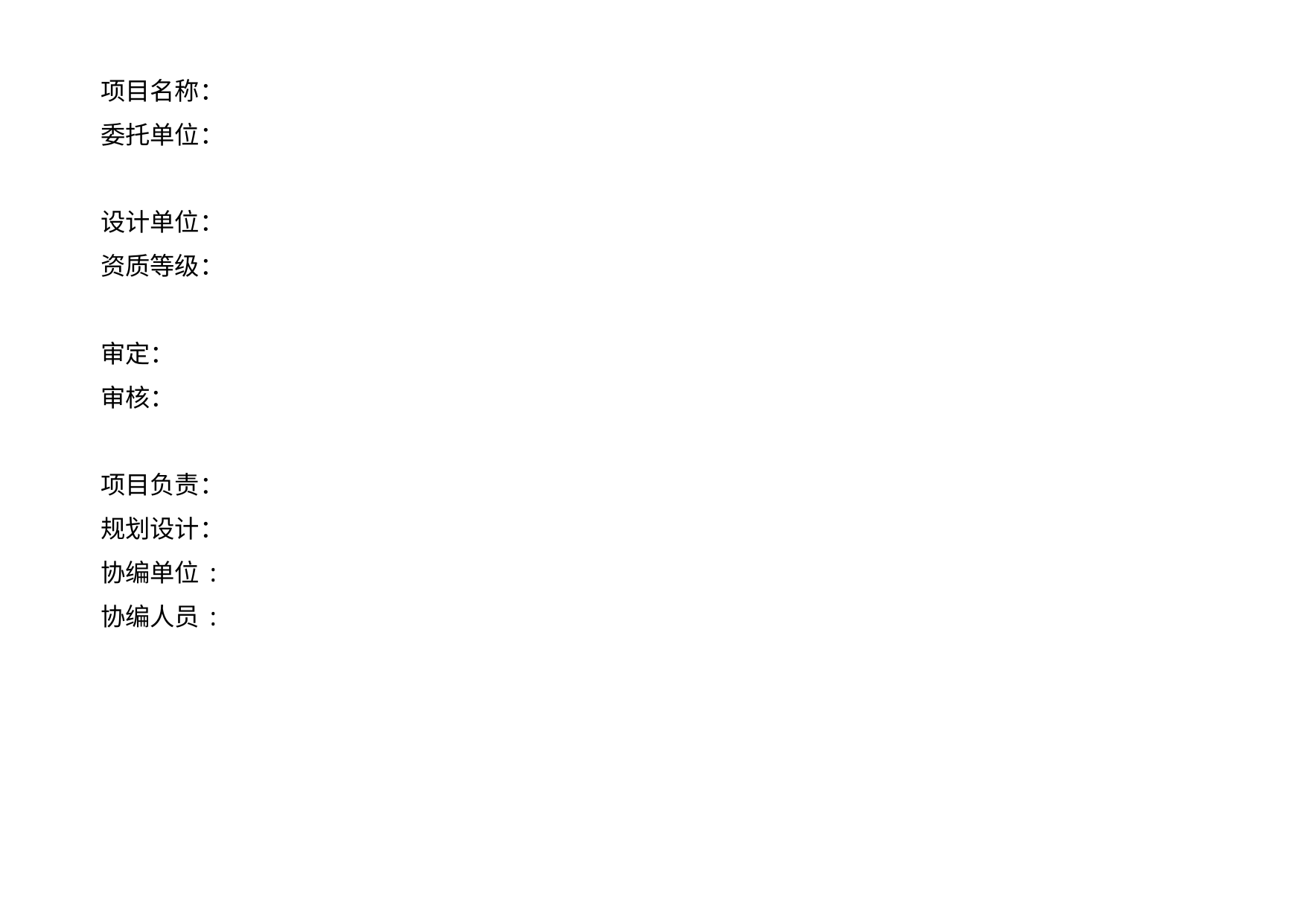

项目名称：
委托单位：

设计单位：
资质等级：

审定：
审核：

项目负责：
规划设计：
协编单位:
协编人员:
2